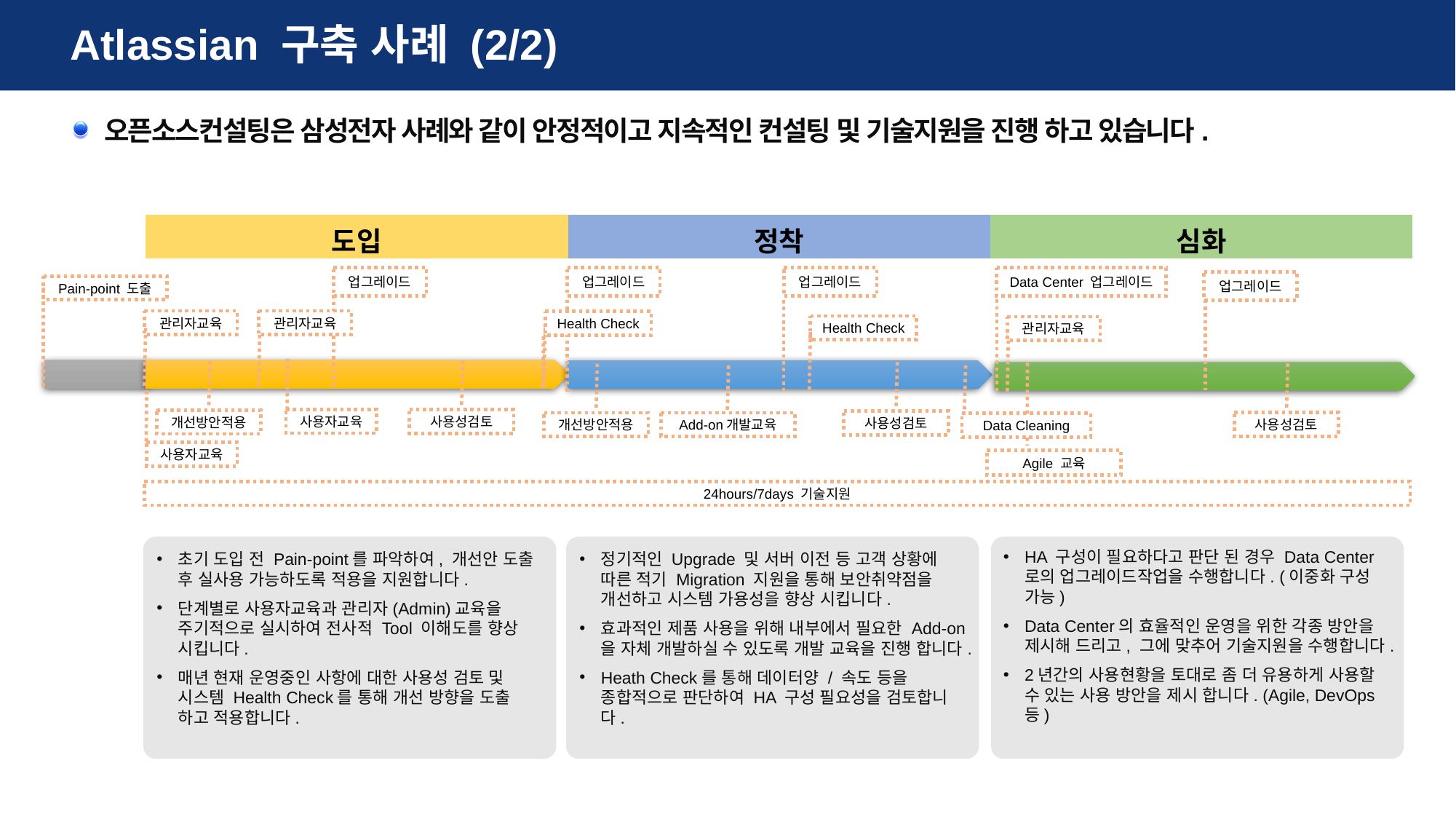

Atlassian 구축 사례 (2/2)
오픈소스컨설팅은 삼성전자 사례와 같이 안정적이고 지속적인 컨설팅 및 기술지원을 진행 하고 있습니다.
| 도입 | 정착 | 심화 |
| --- | --- | --- |
업그레이드
업그레이드
Data Center 업그레이드
업그레이드
업그레이드
Pain-point 도출
관리자교육
관리자교육
Health Check
Health Check
관리자교육

사용자교육
사용성검토
개선방안적용
사용성검토
사용성검토
Add-on개발교육
개선방안적용
Data Cleaning
사용자교육
Agile 교육
24hours/7days 기술지원

HA 구성이 필요하다고 판단 된 경우 Data Center로의 업그레이드작업을 수행합니다. (이중화 구성 가능)
Data Center의 효율적인 운영을 위한 각종 방안을 제시해 드리고, 그에 맞추어 기술지원을 수행합니다.
2년간의 사용현황을 토대로 좀 더 유용하게 사용할 수 있는 사용 방안을 제시 합니다. (Agile, DevOps 등)

정기적인 Upgrade 및 서버 이전 등 고객 상황에 따른 적기 Migration 지원을 통해 보안취약점을 개선하고 시스템 가용성을 향상 시킵니다.
효과적인 제품 사용을 위해 내부에서 필요한 Add-on을 자체 개발하실 수 있도록 개발 교육을 진행 합니다.
Heath Check를 통해 데이터양 / 속도 등을 종합적으로 판단하여 HA 구성 필요성을 검토합니다.
초기 도입 전 Pain-point를 파악하여, 개선안 도출 후 실사용 가능하도록 적용을 지원합니다.
단계별로 사용자교육과 관리자(Admin)교육을 주기적으로 실시하여 전사적 Tool 이해도를 향상 시킵니다.
매년 현재 운영중인 사항에 대한 사용성 검토 및 시스템 Health Check를 통해 개선 방향을 도출 하고 적용합니다.